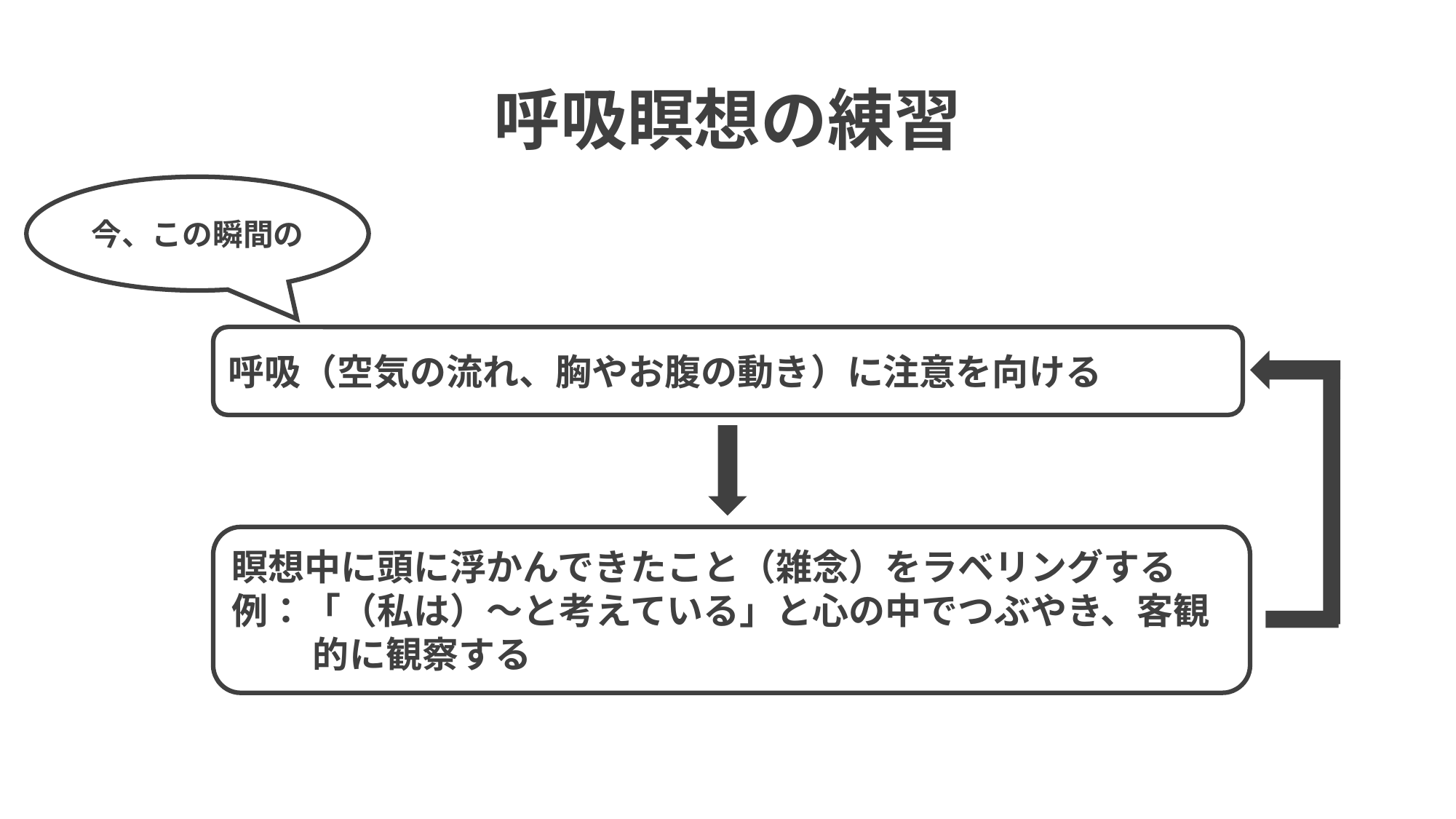

# 呼吸瞑想の練習
今、この瞬間の

呼吸（空気の流れ、胸やお腹の動き）に注意を向ける

瞑想中に頭に浮かんできたこと（雑念）をラベリングする
例：「（私は）～と考えている」と心の中でつぶやき、客観
　　 的に観察する